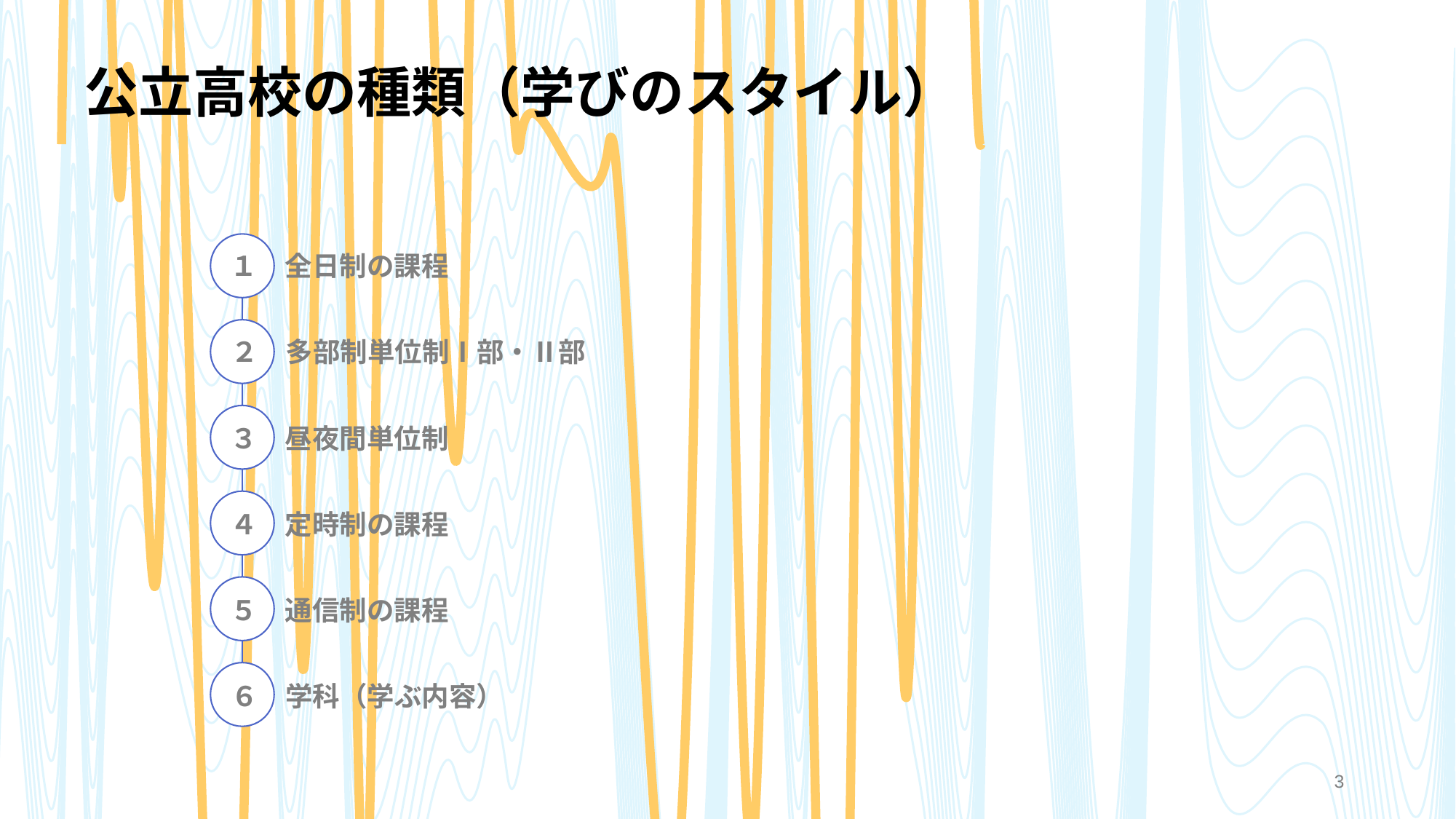

# 公立高校の種類（学びのスタイル）

１　全日制の課程
２　多部制単位制Ⅰ部・Ⅱ部
３　昼夜間単位制
４　定時制の課程
５　通信制の課程
６　学科（学ぶ内容）
3